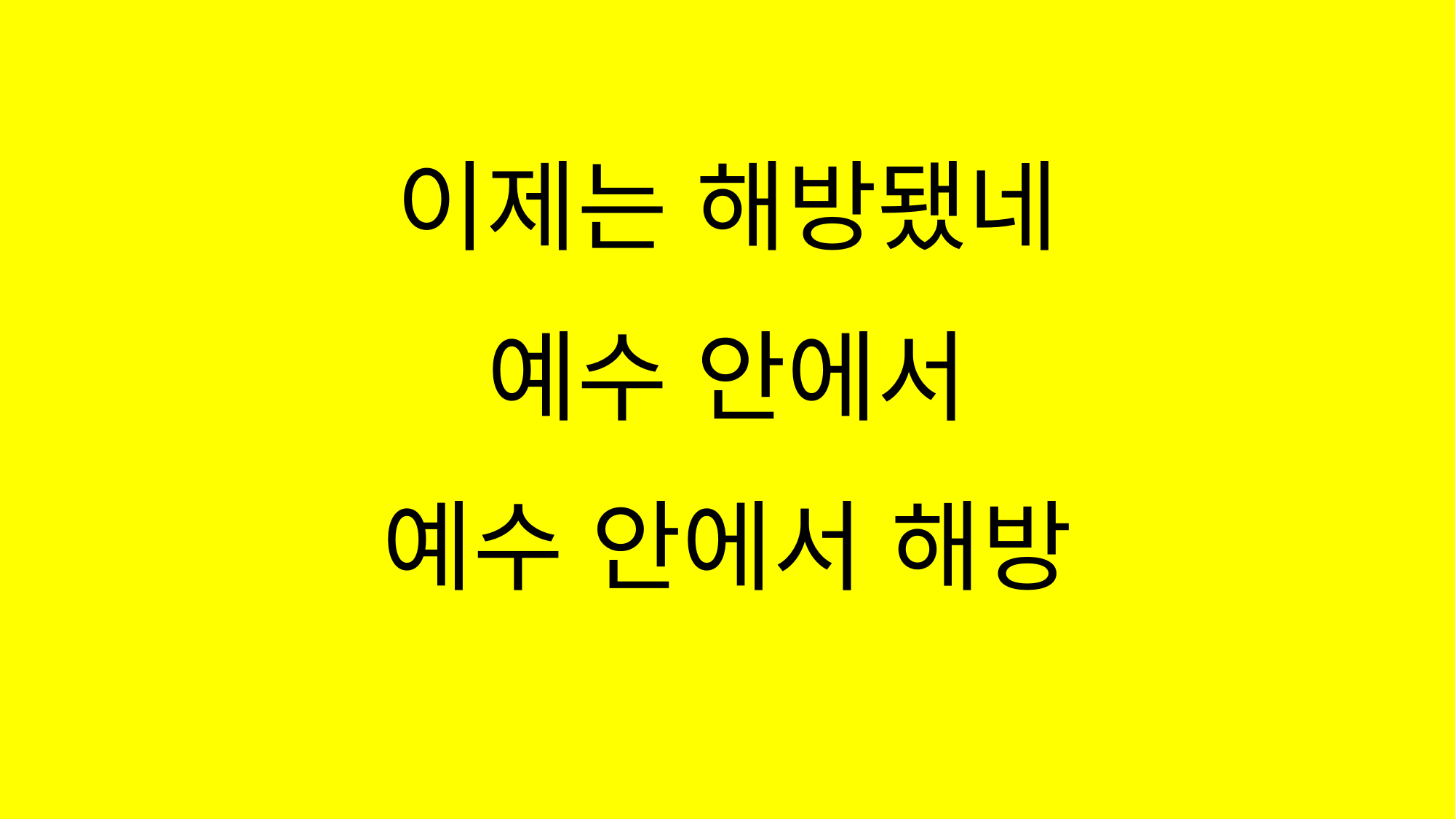

#
이제는 해방됐네

예수 안에서

예수 안에서 해방